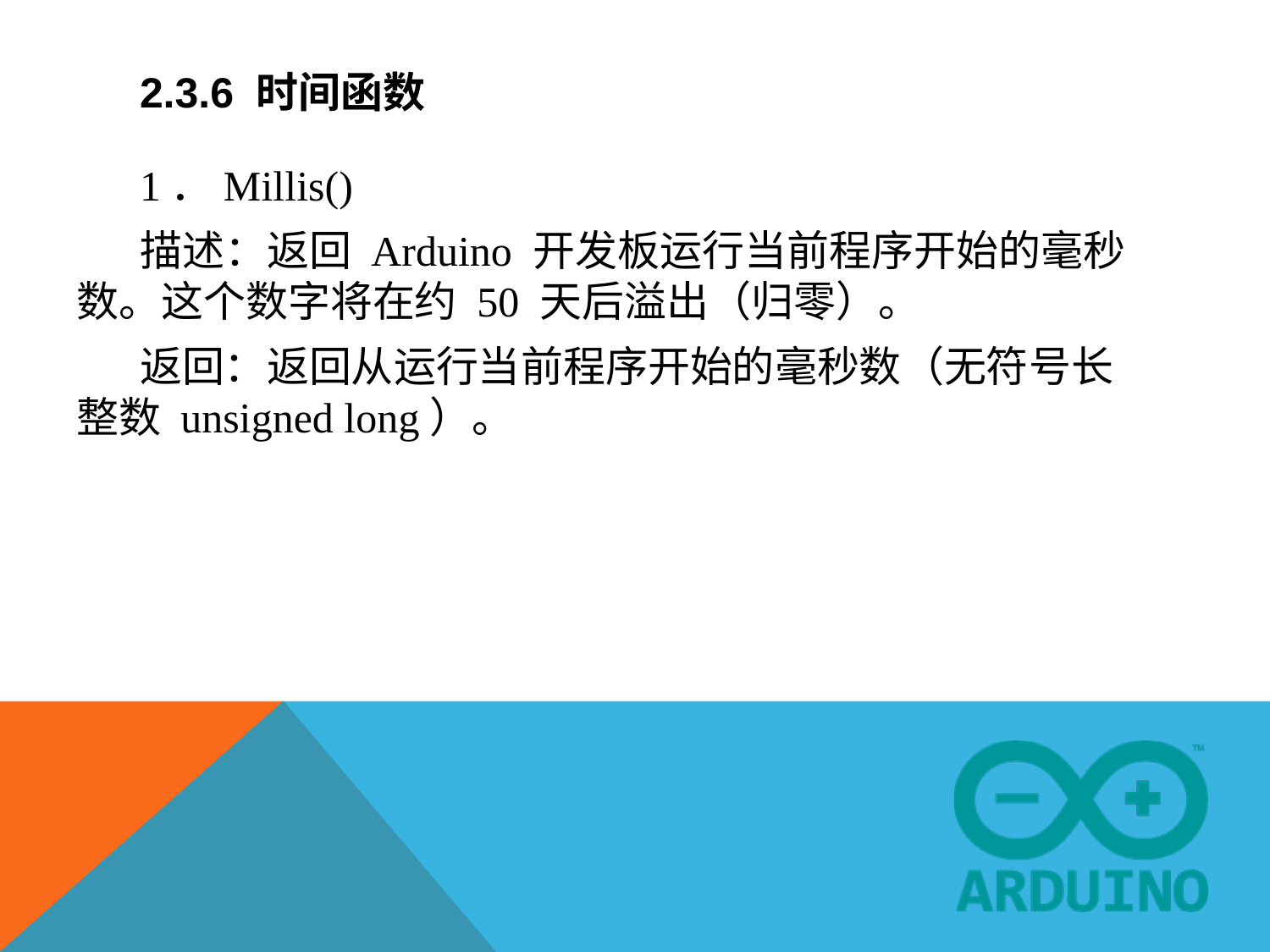

# 2.3.6 时间函数
1．Millis()
描述：返回 Arduino 开发板运行当前程序开始的毫秒数。这个数字将在约 50 天后溢出（归零）。
返回：返回从运行当前程序开始的毫秒数（无符号长整数 unsigned long）。